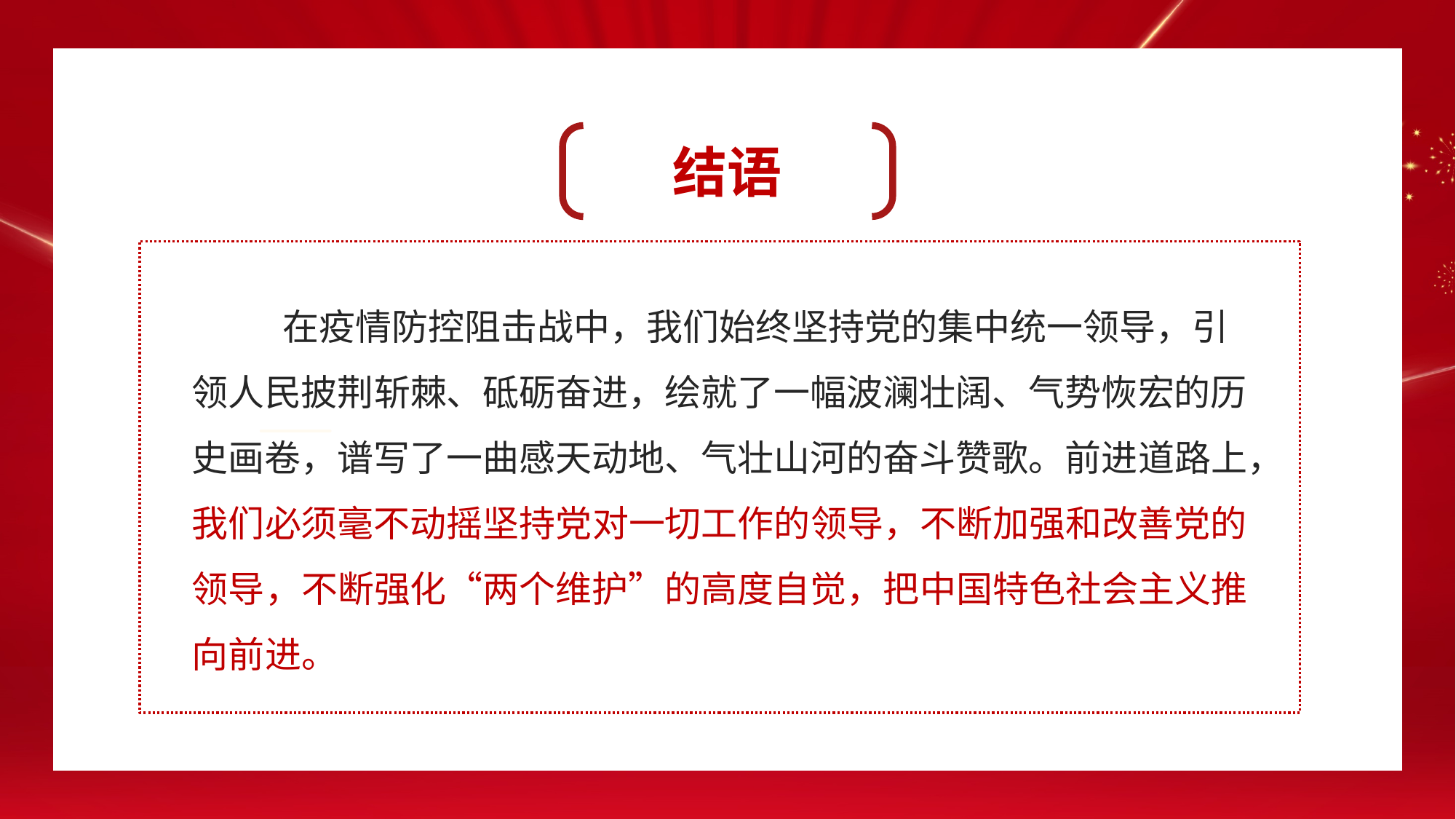

结语

          在疫情防控阻击战中，我们始终坚持党的集中统一领导，引领人民披荆斩棘、砥砺奋进，绘就了一幅波澜壮阔、气势恢宏的历史画卷，谱写了一曲感天动地、气壮山河的奋斗赞歌。前进道路上，
我们必须毫不动摇坚持党对一切工作的领导，不断加强和改善党的领导，不断强化“两个维护”的高度自觉，把中国特色社会主义推向前进。